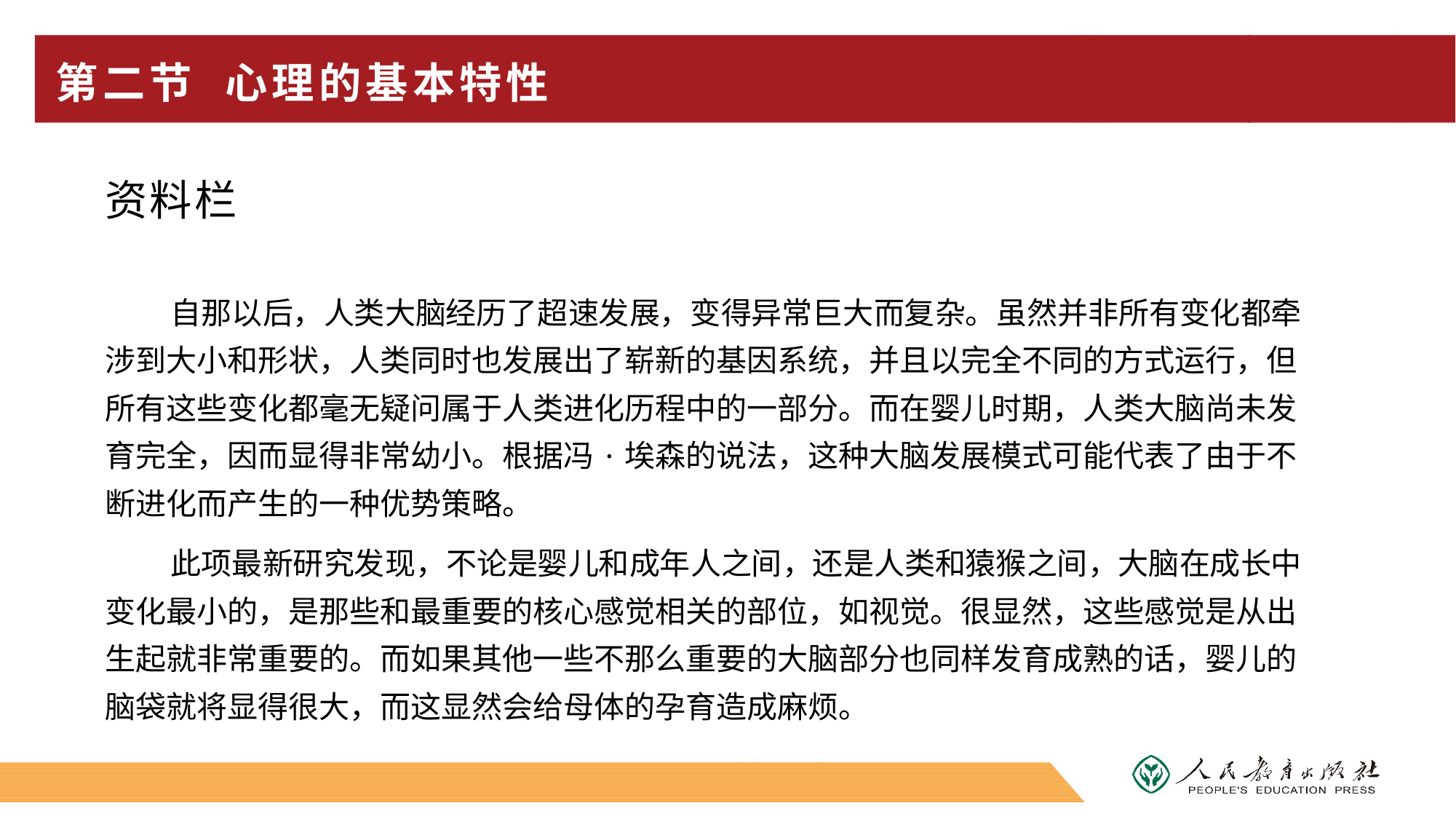

# 第二节  心理的基本特性
资料栏
自那以后，人类大脑经历了超速发展，变得异常巨大而复杂。虽然并非所有变化都牵涉到大小和形状，人类同时也发展出了崭新的基因系统，并且以完全不同的方式运行，但所有这些变化都毫无疑问属于人类进化历程中的一部分。而在婴儿时期，人类大脑尚未发育完全，因而显得非常幼小。根据冯·埃森的说法，这种大脑发展模式可能代表了由于不断进化而产生的一种优势策略。
此项最新研究发现，不论是婴儿和成年人之间，还是人类和猿猴之间，大脑在成长中变化最小的，是那些和最重要的核心感觉相关的部位，如视觉。很显然，这些感觉是从出生起就非常重要的。而如果其他一些不那么重要的大脑部分也同样发育成熟的话，婴儿的脑袋就将显得很大，而这显然会给母体的孕育造成麻烦。